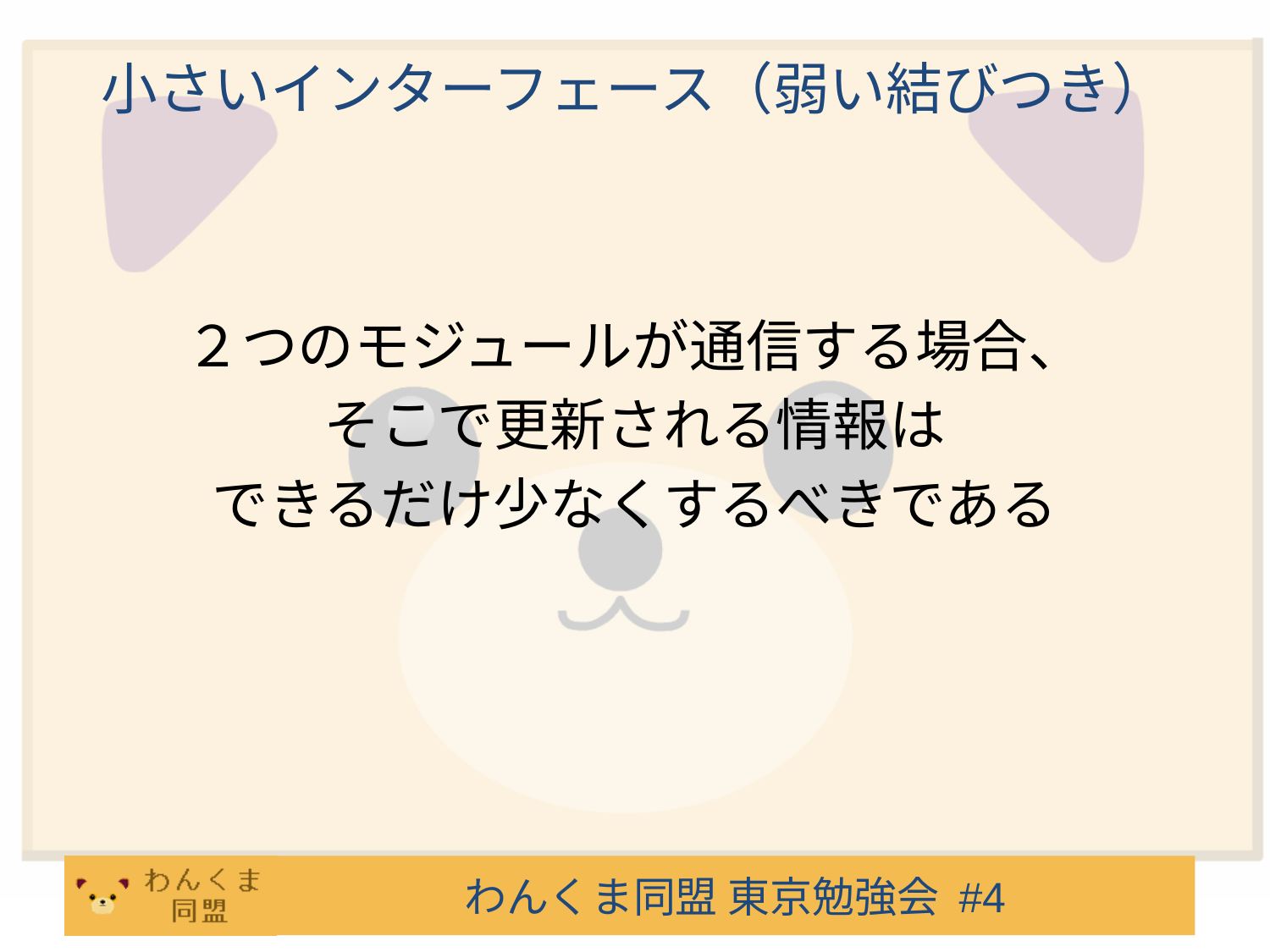

# 小さいインターフェース（弱い結びつき）

２つのモジュールが通信する場合、
そこで更新される情報は
できるだけ少なくするべきである